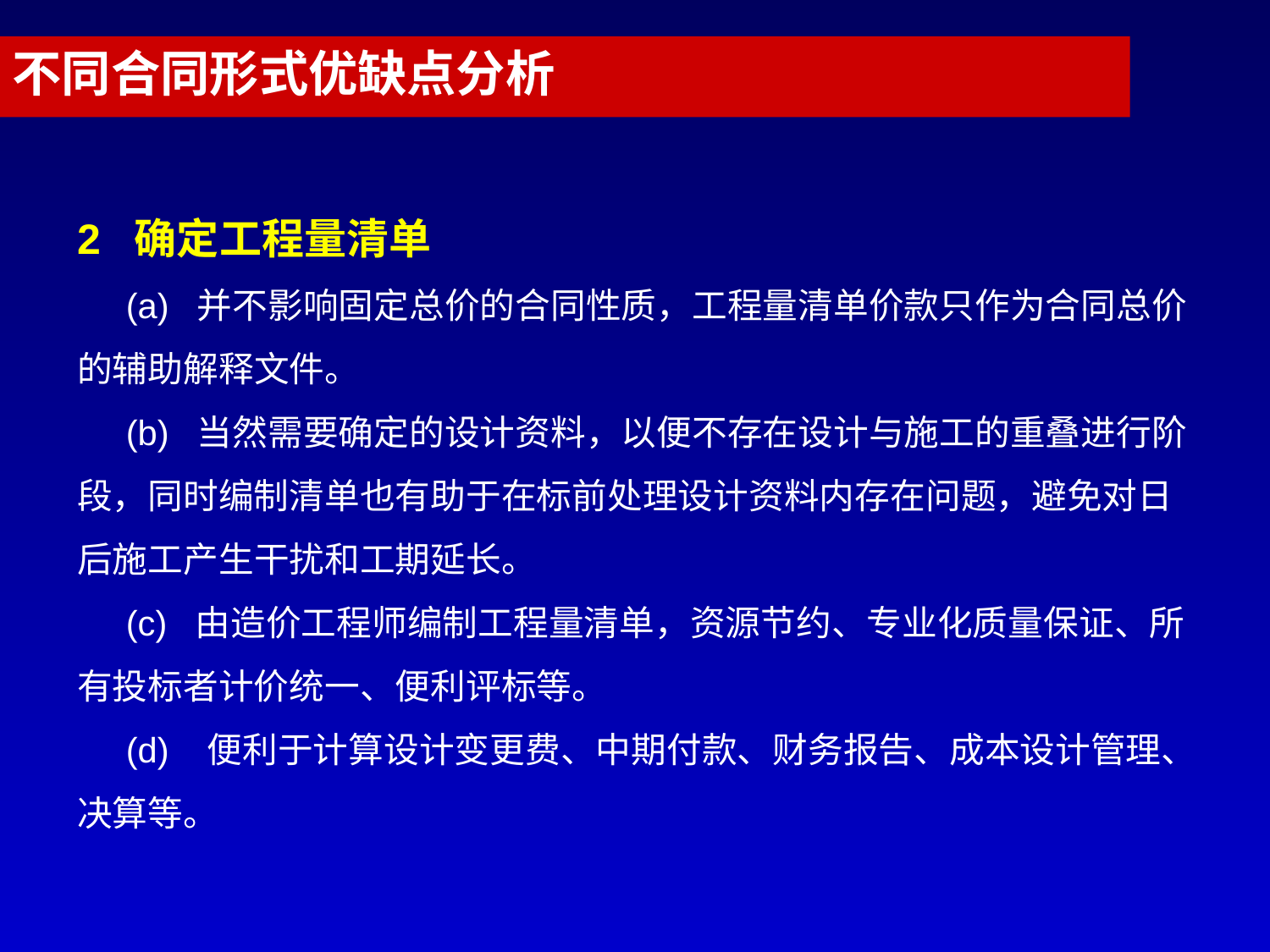

不同合同形式优缺点分析
2  确定工程量清单
     (a)  并不影响固定总价的合同性质，工程量清单价款只作为合同总价的辅助解释文件。
     (b)  当然需要确定的设计资料，以便不存在设计与施工的重叠进行阶段，同时编制清单也有助于在标前处理设计资料内存在问题，避免对日后施工产生干扰和工期延长。
     (c)  由造价工程师编制工程量清单，资源节约、专业化质量保证、所有投标者计价统一、便利评标等。
     (d)   便利于计算设计变更费、中期付款、财务报告、成本设计管理、决算等。
91